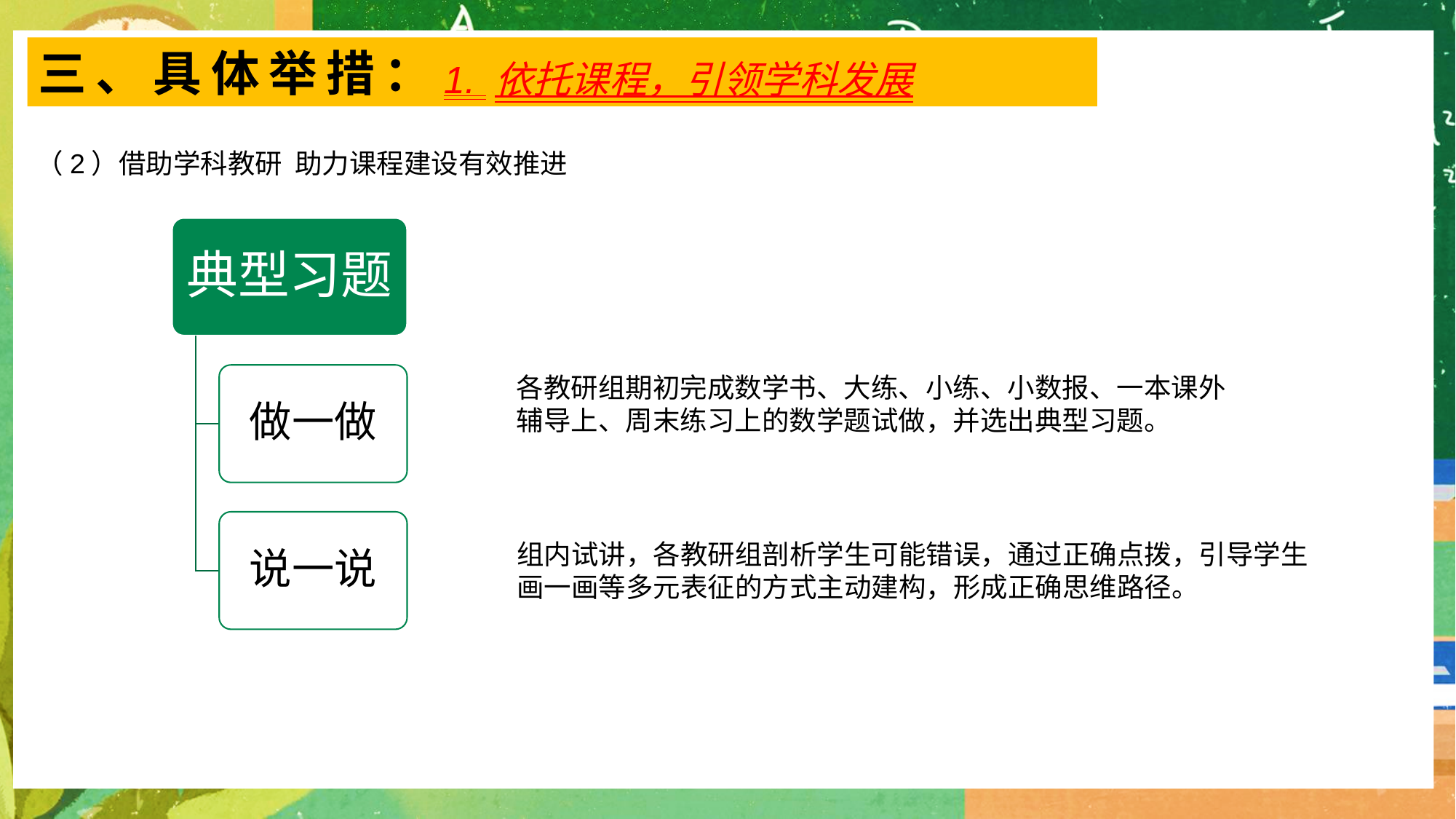

三、具体举措：
1. 依托课程，引领学科发展
（2）借助学科教研  助力课程建设有效推进
典型习题

做一做
各教研组期初完成数学书、大练、小练、小数报、一本课外
辅导上、周末练习上的数学题试做，并选出典型习题。
说一说
组内试讲，各教研组剖析学生可能错误，通过正确点拨，引导学生
画一画等多元表征的方式主动建构，形成正确思维路径。